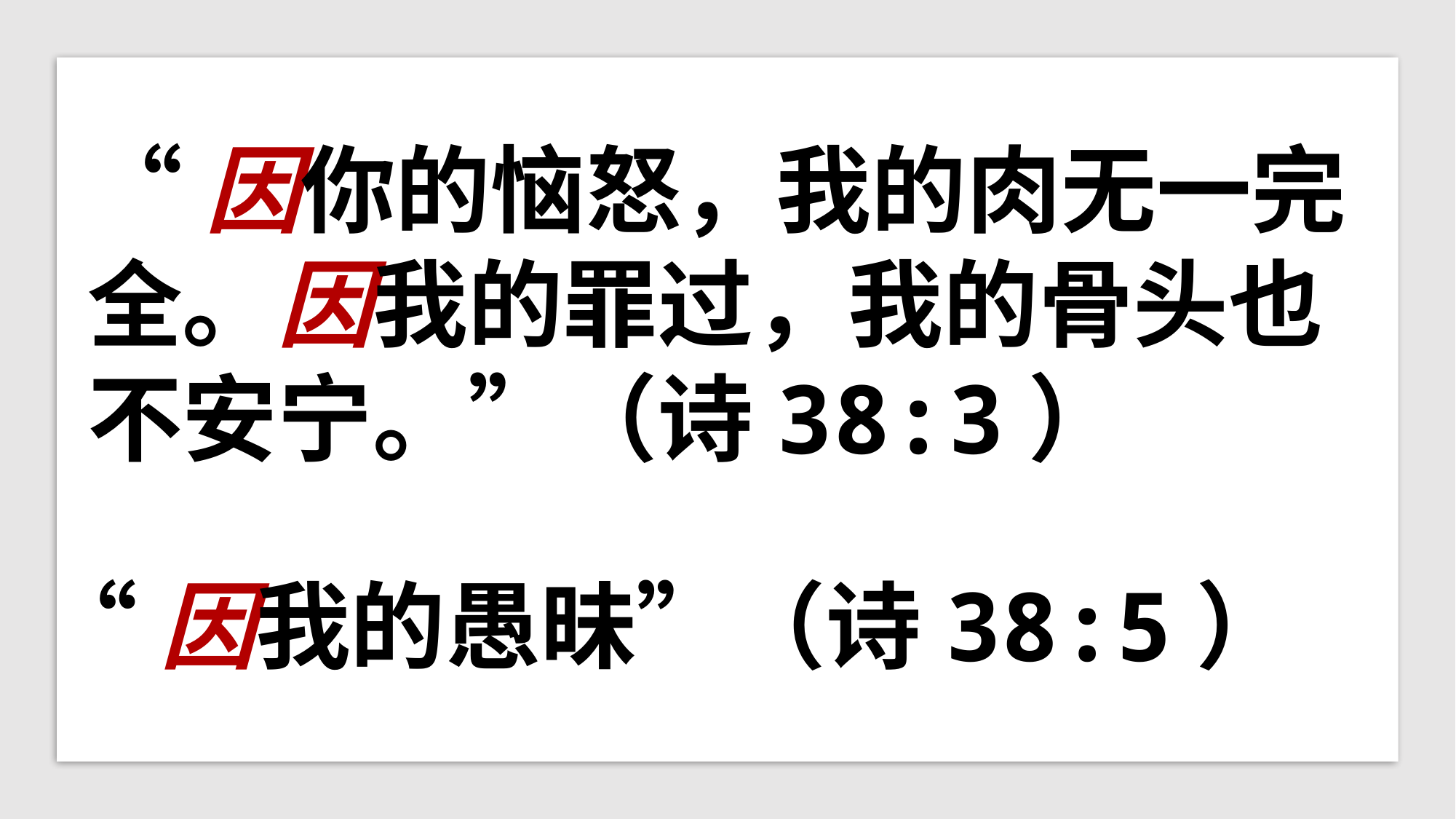

“因你的恼怒，我的肉无一完全。因我的罪过，我的骨头也不安宁。”（诗38:3）
“因我的愚昧”（诗38:5）